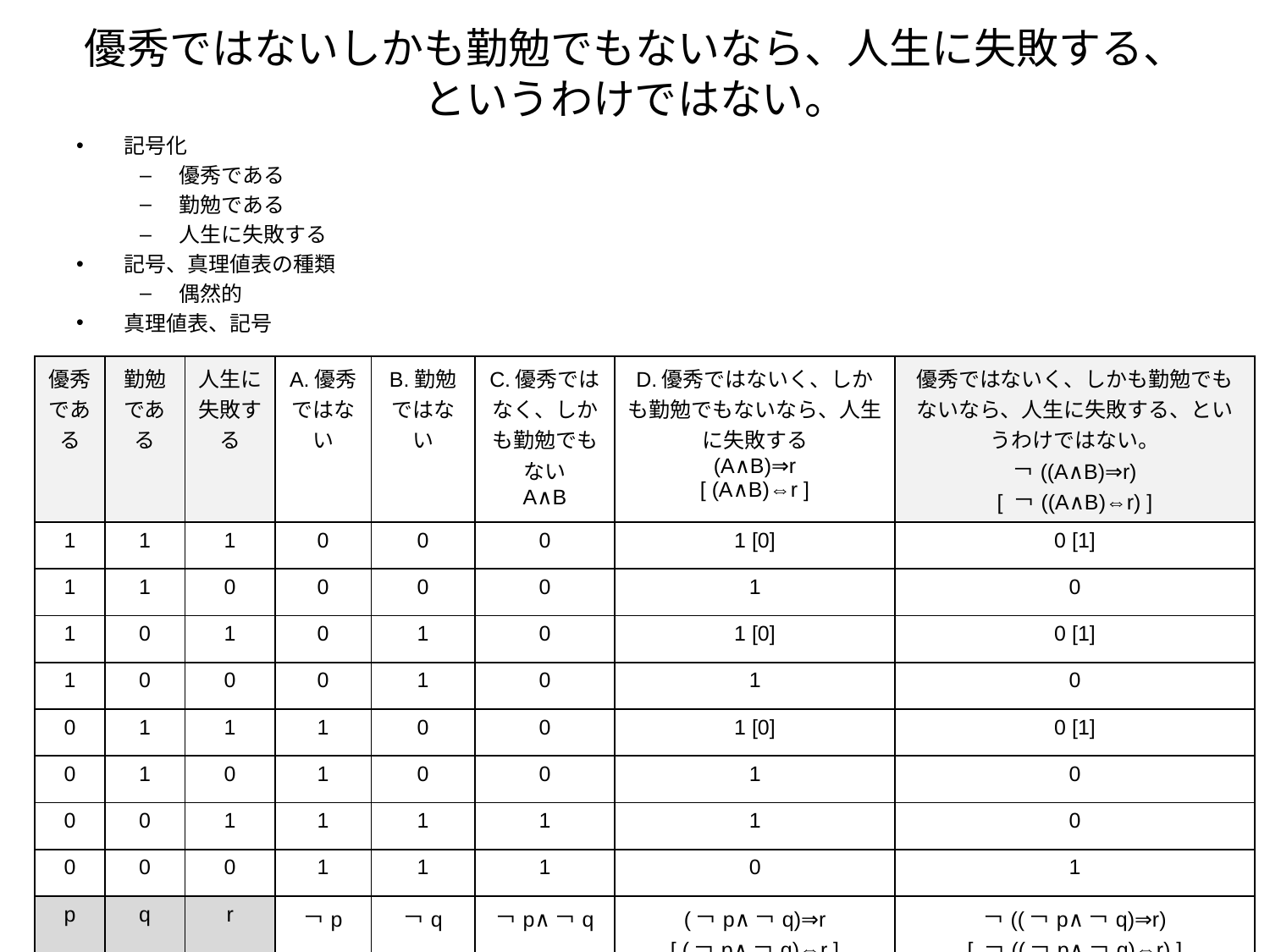

# 優秀ではないしかも勤勉でもないなら、人生に失敗する、というわけではない。
記号化
優秀である
勤勉である
人生に失敗する
記号、真理値表の種類
偶然的
真理値表、記号
| 優秀である | 勤勉である | 人生に失敗する | A.優秀ではない | B.勤勉ではない | C.優秀ではなく、しかも勤勉でもない A∧B | D.優秀ではないく、しかも勤勉でもないなら、人生に失敗する (A∧B)⇒r [ (A∧B)⇔r ] | 優秀ではないく、しかも勤勉でもないなら、人生に失敗する、というわけではない。 ￢((A∧B)⇒r) [ ￢((A∧B)⇔r) ] |
| --- | --- | --- | --- | --- | --- | --- | --- |
| 1 | 1 | 1 | 0 | 0 | 0 | 1 [0] | 0 [1] |
| 1 | 1 | 0 | 0 | 0 | 0 | 1 | 0 |
| 1 | 0 | 1 | 0 | 1 | 0 | 1 [0] | 0 [1] |
| 1 | 0 | 0 | 0 | 1 | 0 | 1 | 0 |
| 0 | 1 | 1 | 1 | 0 | 0 | 1 [0] | 0 [1] |
| 0 | 1 | 0 | 1 | 0 | 0 | 1 | 0 |
| 0 | 0 | 1 | 1 | 1 | 1 | 1 | 0 |
| 0 | 0 | 0 | 1 | 1 | 1 | 0 | 1 |
| p | q | r | ￢p | ￢q | ￢p∧￢q | (￢p∧￢q)⇒r [ (￢p∧￢q)⇔r ] | ￢((￢p∧￢q)⇒r) [ ￢((￢p∧￢q)⇔r) ] |